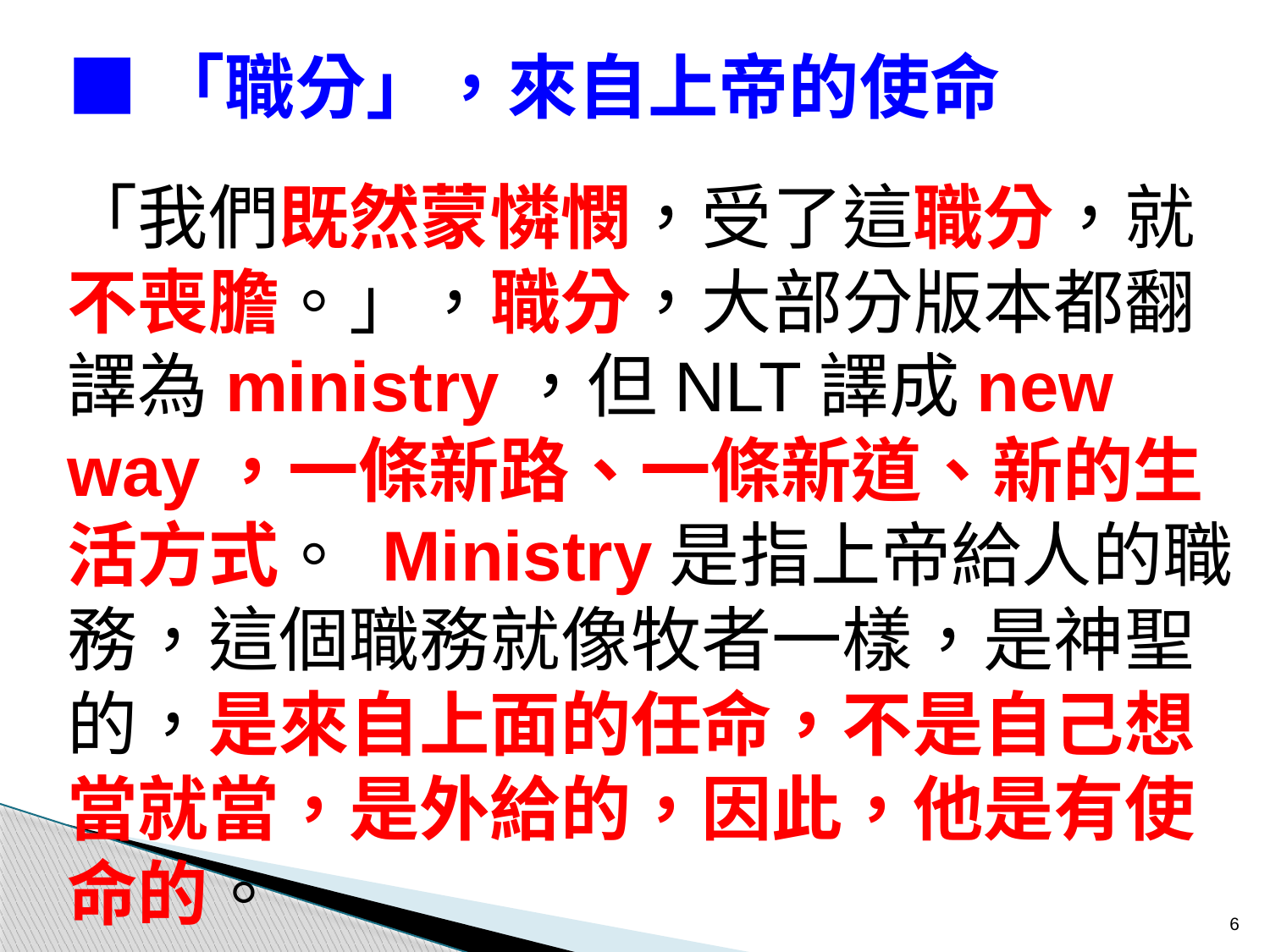

■「職分」，來自上帝的使命
「我們既然蒙憐憫，受了這職分，就不喪膽。」，職分，大部分版本都翻譯為ministry，但NLT譯成new way，一條新路、一條新道、新的生活方式。 Ministry是指上帝給人的職務，這個職務就像牧者一樣，是神聖的，是來自上面的任命，不是自己想當就當，是外給的，因此，他是有使命的。
6